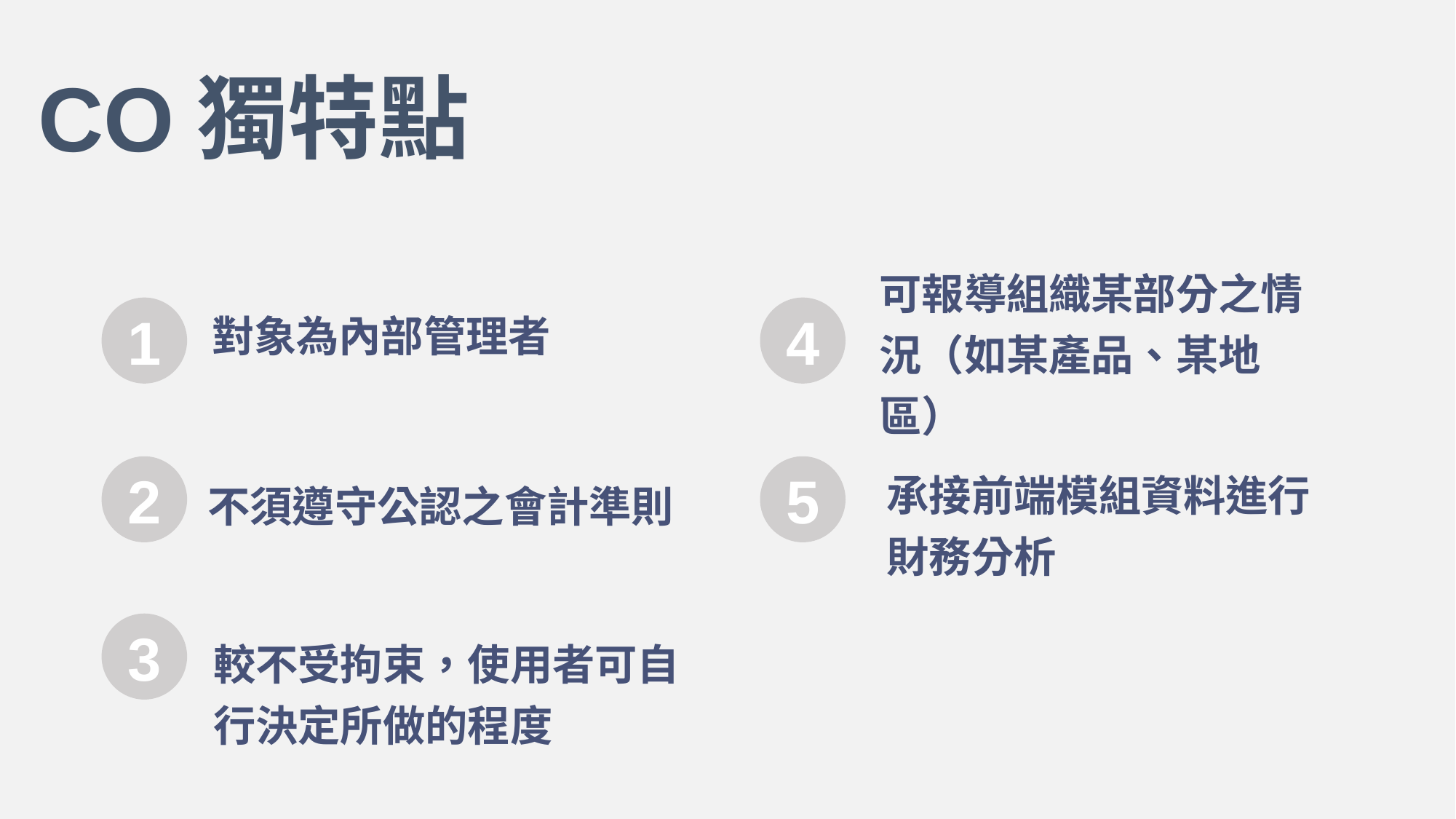

CO獨特點
可報導組織某部分之情況（如某產品、某地區）
1
對象為內部管理者
4
2
5
承接前端模組資料進行財務分析
不須遵守公認之會計準則
3
較不受拘束，使用者可自行決定所做的程度